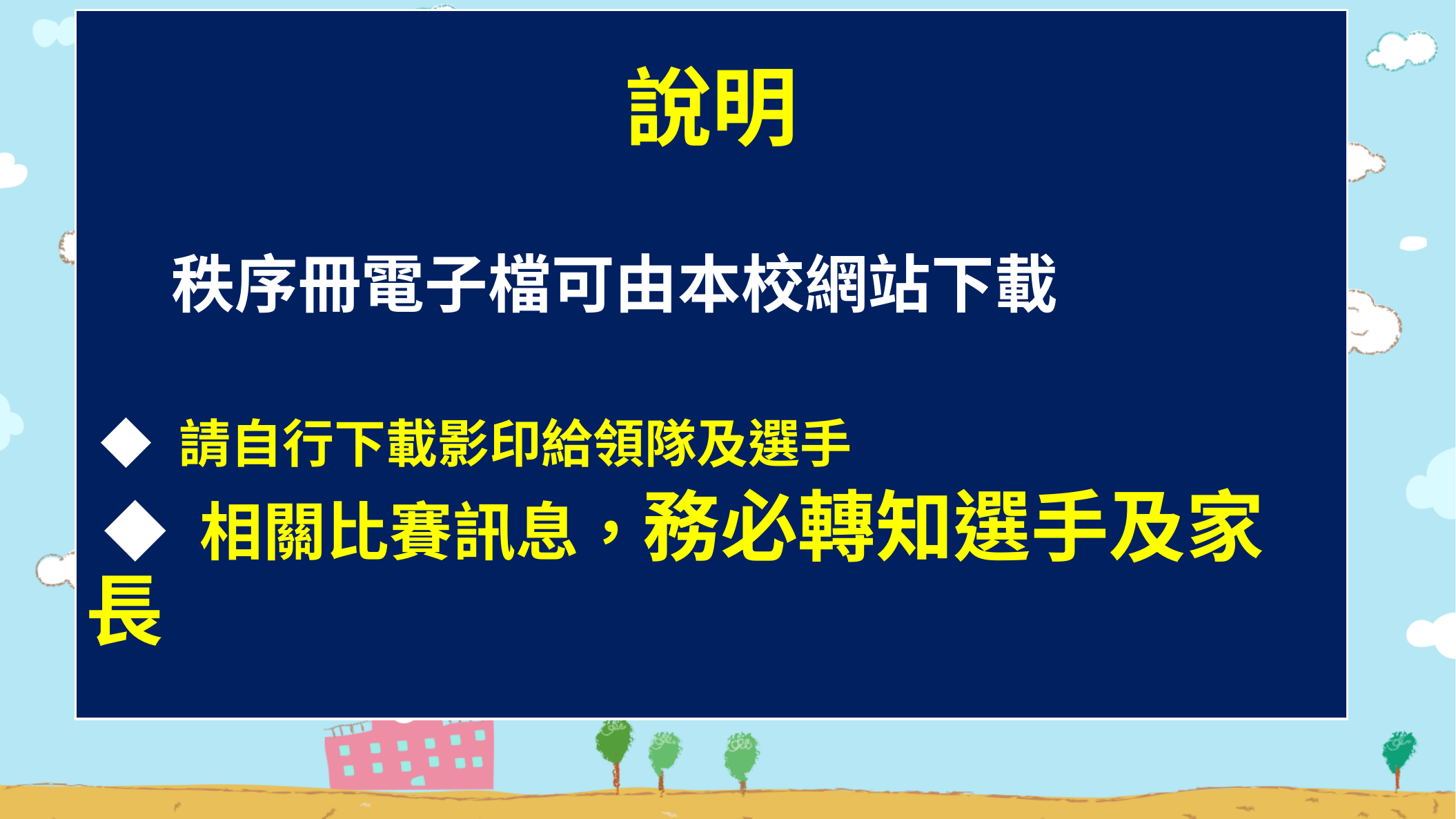

說明

    秩序冊電子檔可由本校網站下載

 ◆ 請自行下載影印給領隊及選手
 ◆ 相關比賽訊息，務必轉知選手及家長